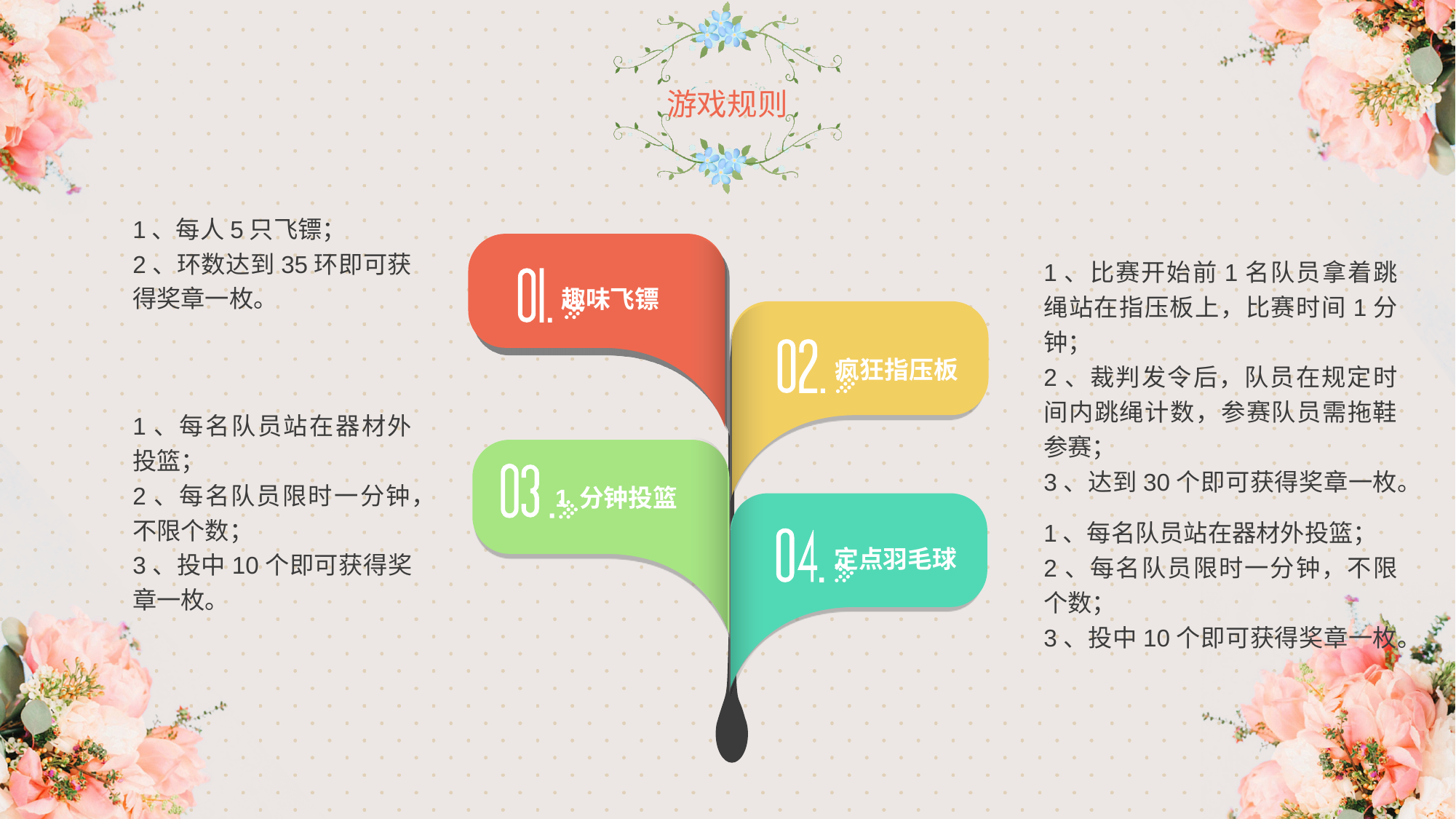

1、每人5只飞镖；
2、环数达到35环即可获得奖章一枚。

趣味飞镖

1、比赛开始前1名队员拿着跳绳站在指压板上，比赛时间1分钟；
2、裁判发令后，队员在规定时间内跳绳计数，参赛队员需拖鞋参赛；
3、达到30个即可获得奖章一枚。

疯狂指压板

1、每名队员站在器材外投篮；
2、每名队员限时一分钟，不限个数；
3、投中10个即可获得奖章一枚。

1分钟投篮

定点羽毛球

1、每名队员站在器材外投篮；
2、每名队员限时一分钟，不限个数；
3、投中10个即可获得奖章一枚。